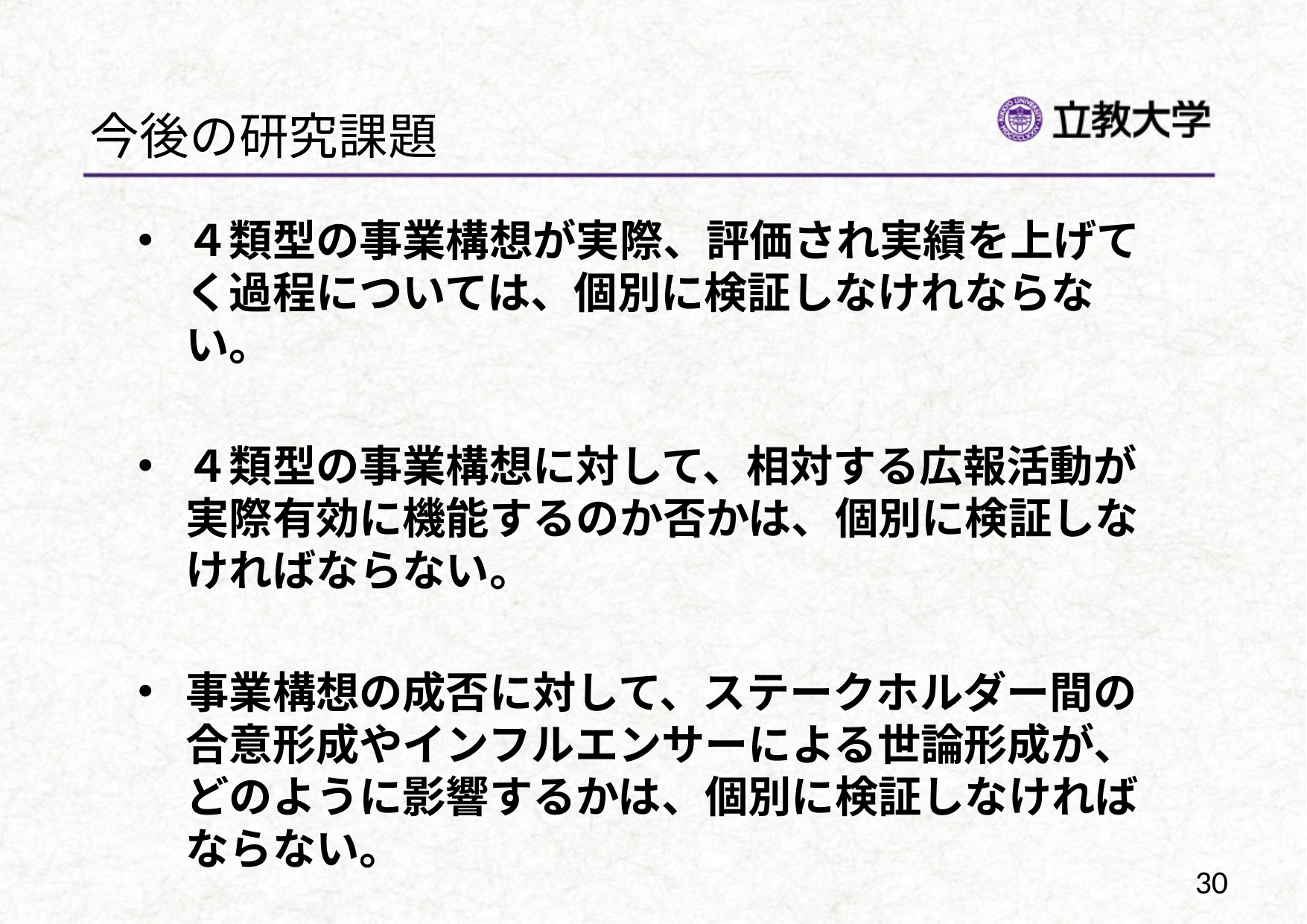

# 今後の研究課題
４類型の事業構想が実際、評価され実績を上げてく過程については、個別に検証しなけれならない。

４類型の事業構想に対して、相対する広報活動が実際有効に機能するのか否かは、個別に検証しなければならない。

事業構想の成否に対して、ステークホルダー間の合意形成やインフルエンサーによる世論形成が、どのように影響するかは、個別に検証しなければならない。
30